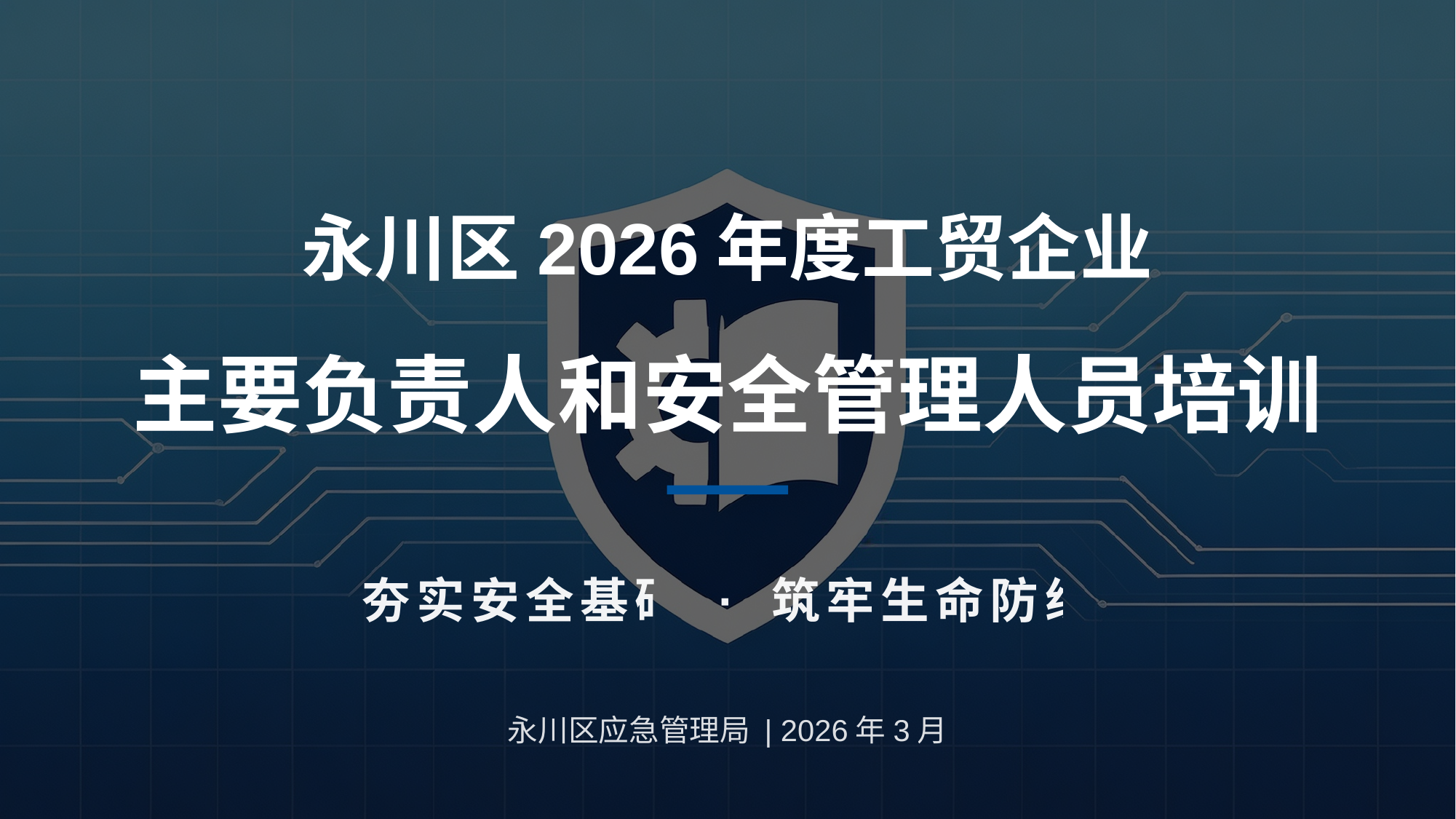

永川区2026年度工贸企业
主要负责人和安全管理人员培训

夯实安全基础 · 筑牢生命防线
永川区应急管理局 | 2026年3月